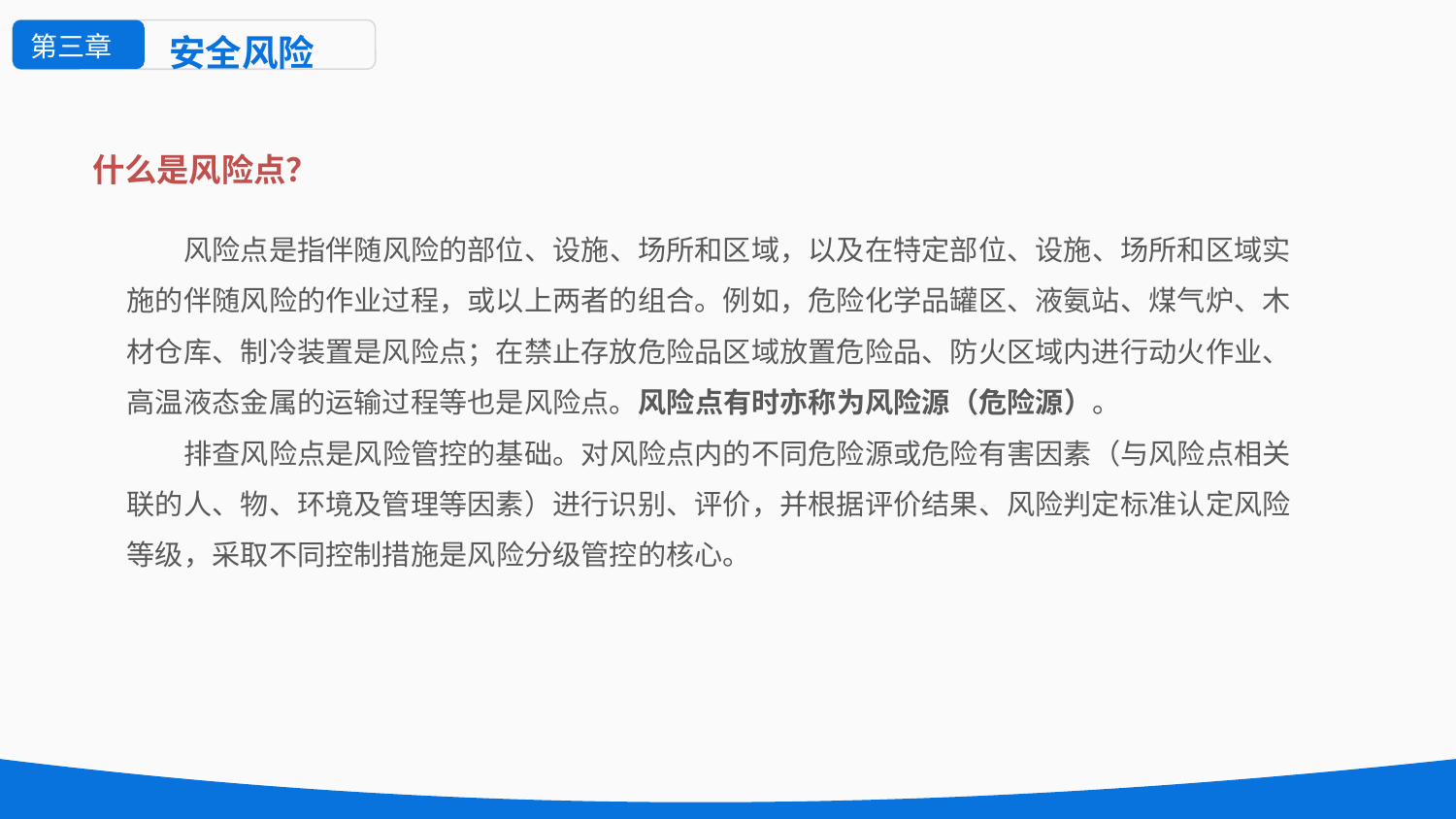

第三章
安全风险
什么是风险点？
风险点是指伴随风险的部位、设施、场所和区域，以及在特定部位、设施、场所和区域实施的伴随风险的作业过程，或以上两者的组合。例如，危险化学品罐区、液氨站、煤气炉、木材仓库、制冷装置是风险点；在禁止存放危险品区域放置危险品、防火区域内进行动火作业、高温液态金属的运输过程等也是风险点。风险点有时亦称为风险源（危险源）。
排查风险点是风险管控的基础。对风险点内的不同危险源或危险有害因素（与风险点相关联的人、物、环境及管理等因素）进行识别、评价，并根据评价结果、风险判定标准认定风险等级，采取不同控制措施是风险分级管控的核心。